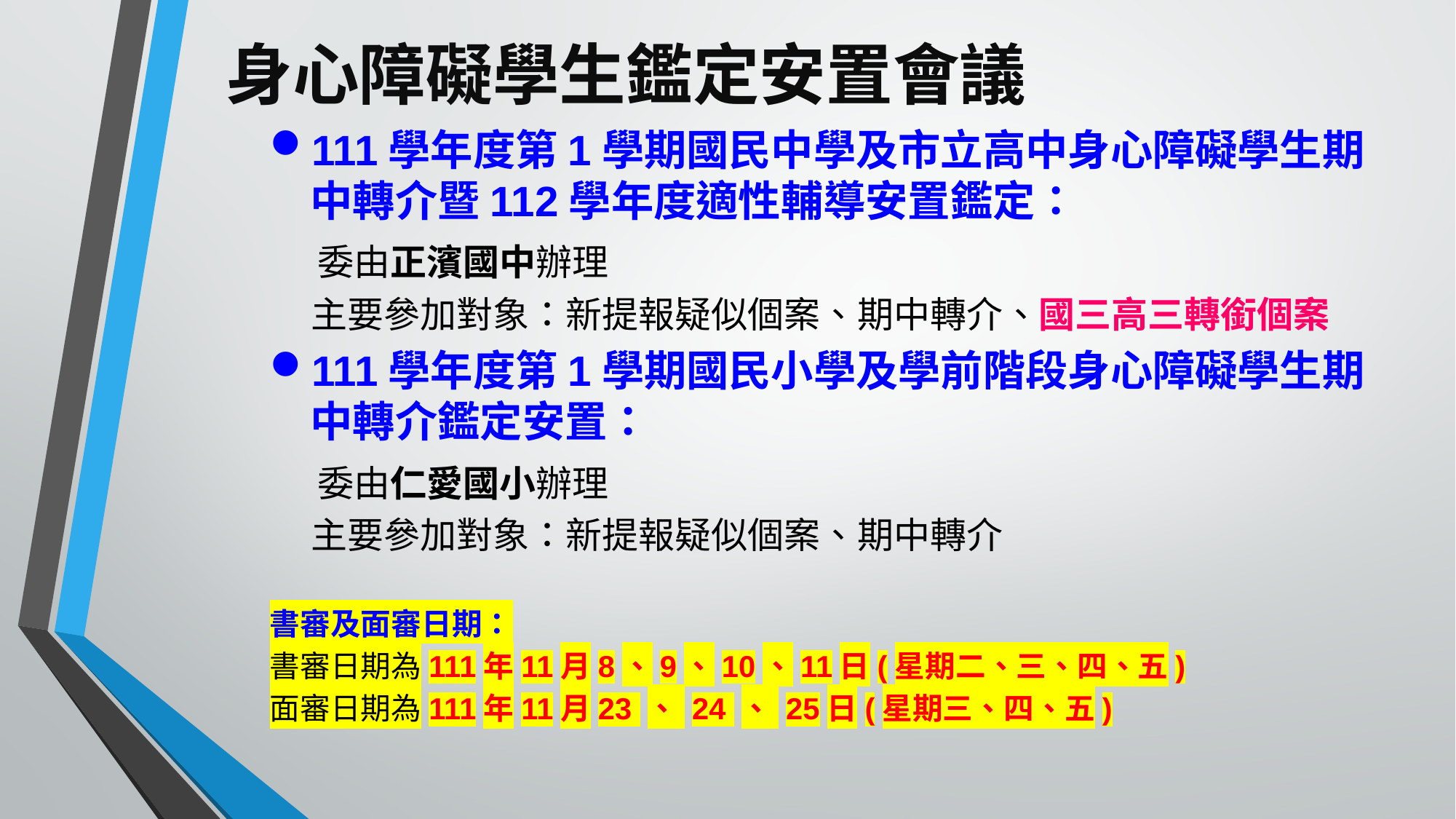

身心障礙學生鑑定安置會議
111學年度第1學期國民中學及市立高中身心障礙學生期中轉介暨112學年度適性輔導安置鑑定：
    委由正濱國中辦理
    主要參加對象：新提報疑似個案、期中轉介、國三高三轉銜個案
111學年度第1學期國民小學及學前階段身心障礙學生期中轉介鑑定安置：
    委由仁愛國小辦理
    主要參加對象：新提報疑似個案、期中轉介

書審及面審日期：
書審日期為111年11月8、9、10、11日(星期二、三、四、五)
面審日期為111年11月23 、 24 、 25日(星期三、四、五)